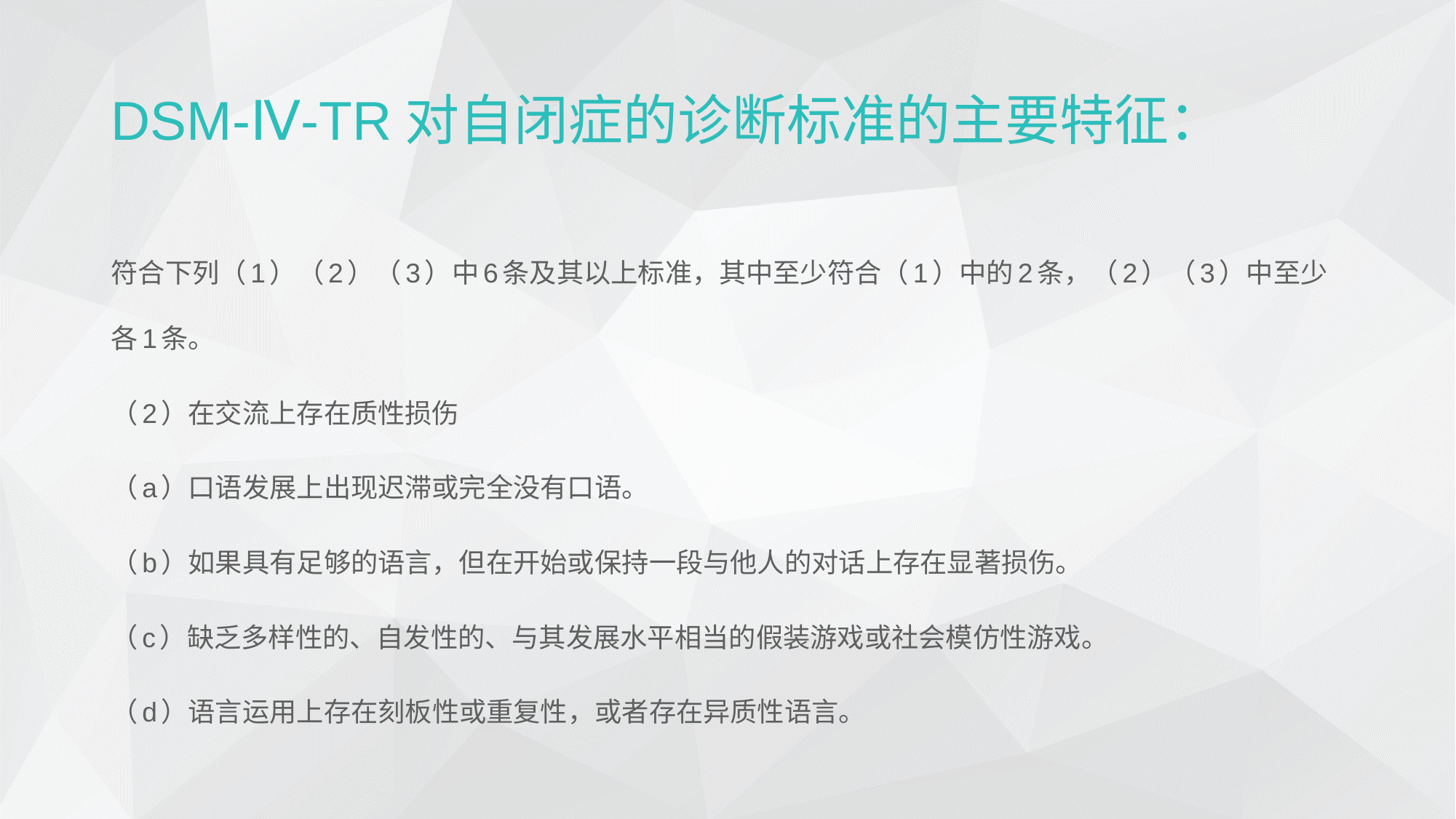

DSM-Ⅳ-TR对自闭症的诊断标准的主要特征：
符合下列（1）（2）（3）中6条及其以上标准，其中至少符合（1）中的2条，（2）（3）中至少各1条。
（2）在交流上存在质性损伤
（a）口语发展上出现迟滞或完全没有口语。
（b）如果具有足够的语言，但在开始或保持一段与他人的对话上存在显著损伤。
（c）缺乏多样性的、自发性的、与其发展水平相当的假装游戏或社会模仿性游戏。
（d）语言运用上存在刻板性或重复性，或者存在异质性语言。